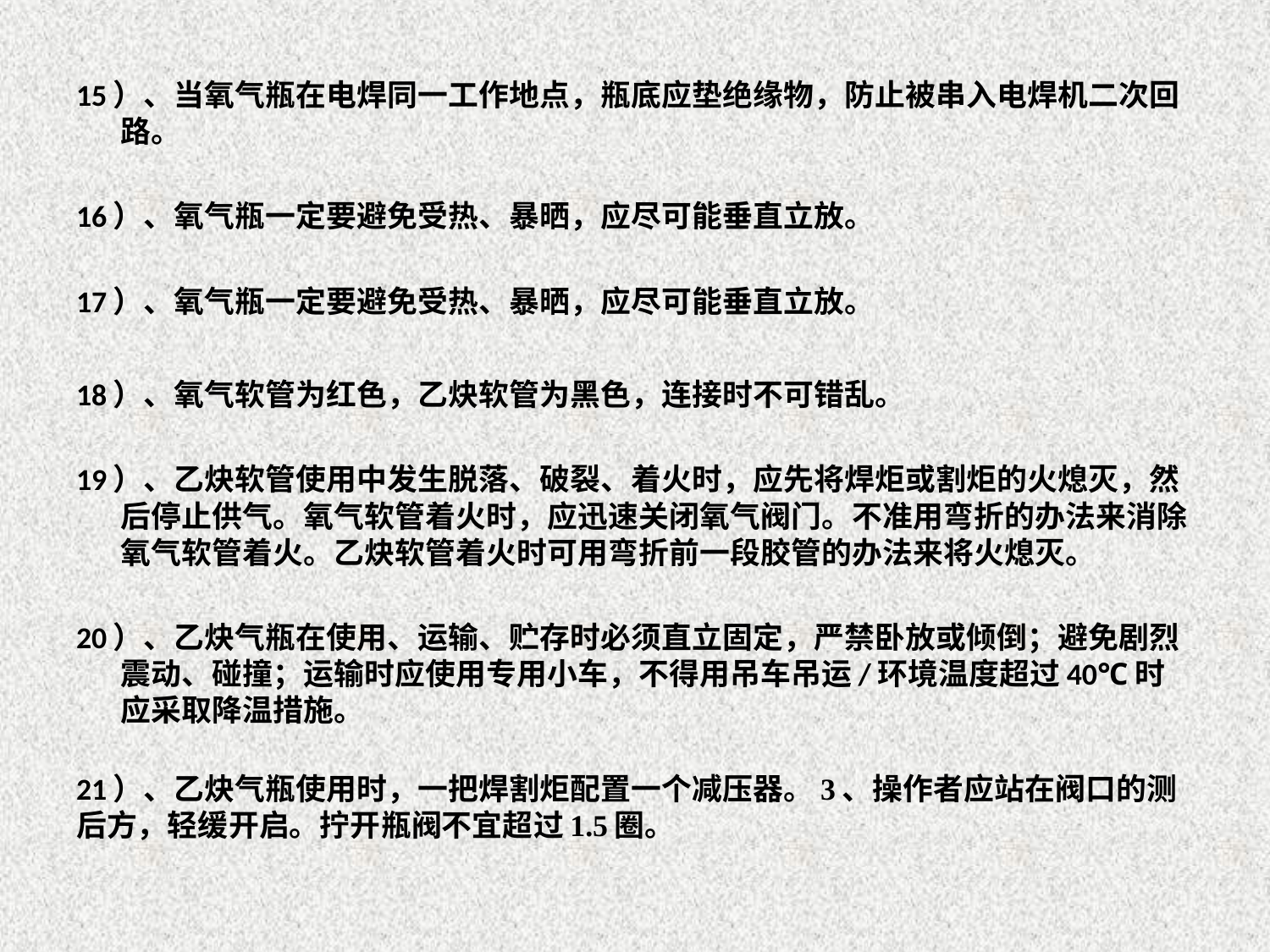

15）、当氧气瓶在电焊同一工作地点，瓶底应垫绝缘物，防止被串入电焊机二次回路。

16）、氧气瓶一定要避免受热、暴晒，应尽可能垂直立放。

17）、氧气瓶一定要避免受热、暴晒，应尽可能垂直立放。

18）、氧气软管为红色，乙炔软管为黑色，连接时不可错乱。

19）、乙炔软管使用中发生脱落、破裂、着火时，应先将焊炬或割炬的火熄灭，然后停止供气。氧气软管着火时，应迅速关闭氧气阀门。不准用弯折的办法来消除氧气软管着火。乙炔软管着火时可用弯折前一段胶管的办法来将火熄灭。

20）、乙炔气瓶在使用、运输、贮存时必须直立固定，严禁卧放或倾倒；避免剧烈震动、碰撞；运输时应使用专用小车，不得用吊车吊运/环境温度超过40℃时应采取降温措施。

21）、乙炔气瓶使用时，一把焊割炬配置一个减压器。3、操作者应站在阀口的测后方，轻缓开启。拧开瓶阀不宜超过1.5圈。